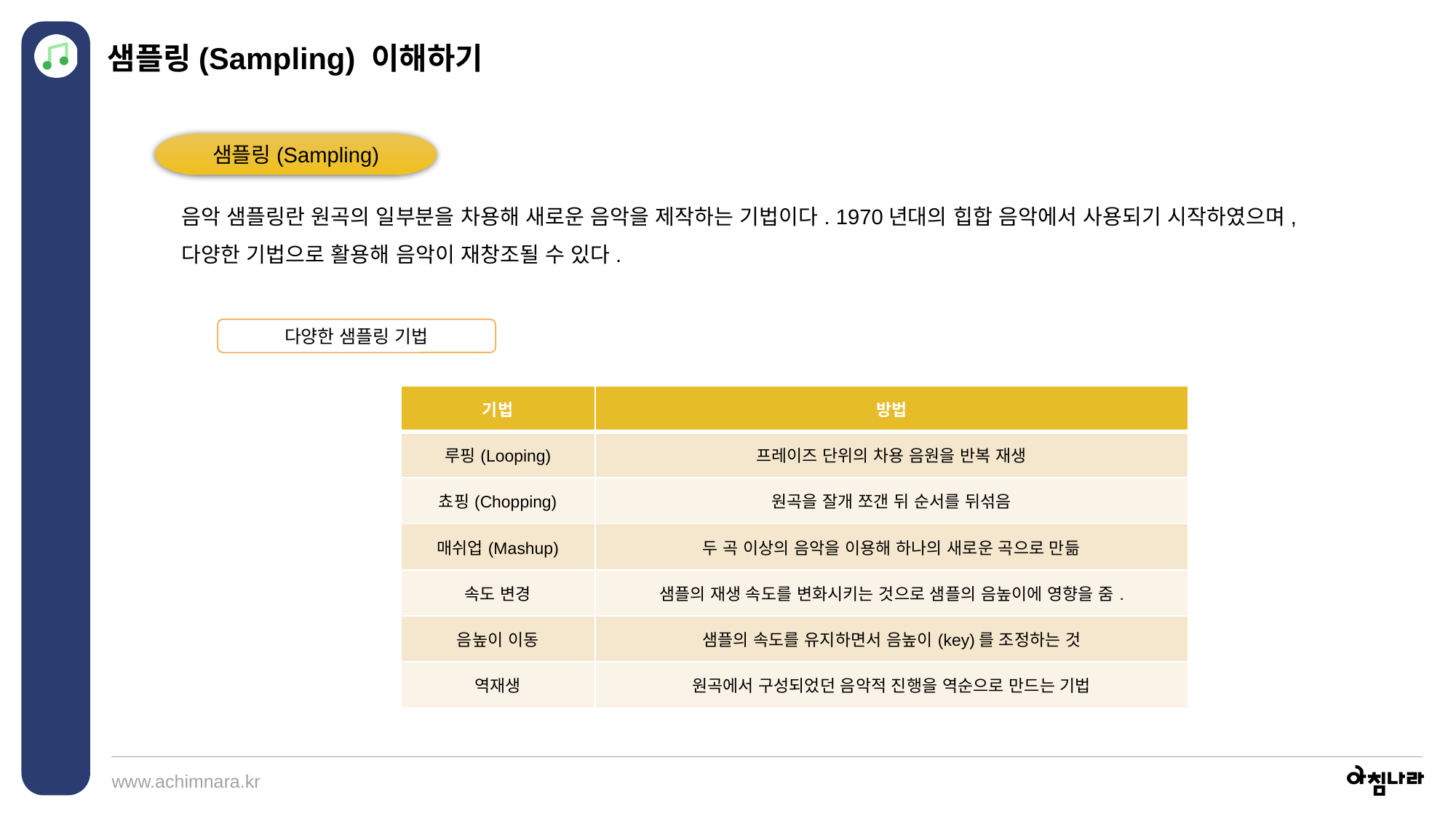

샘플링(Sampling) 이해하기
샘플링(Sampling)
음악 샘플링란 원곡의 일부분을 차용해 새로운 음악을 제작하는 기법이다. 1970년대의 힙합 음악에서 사용되기 시작하였으며, 다양한 기법으로 활용해 음악이 재창조될 수 있다.
다양한 샘플링 기법
| 기법 | 방법 |
| --- | --- |
| 루핑(Looping) | 프레이즈 단위의 차용 음원을 반복 재생 |
| 쵸핑(Chopping) | 원곡을 잘개 쪼갠 뒤 순서를 뒤섞음 |
| 매쉬업(Mashup) | 두 곡 이상의 음악을 이용해 하나의 새로운 곡으로 만듦 |
| 속도 변경 | 샘플의 재생 속도를 변화시키는 것으로 샘플의 음높이에 영향을 줌. |
| 음높이 이동 | 샘플의 속도를 유지하면서 음높이(key)를 조정하는 것 |
| 역재생 | 원곡에서 구성되었던 음악적 진행을 역순으로 만드는 기법 |